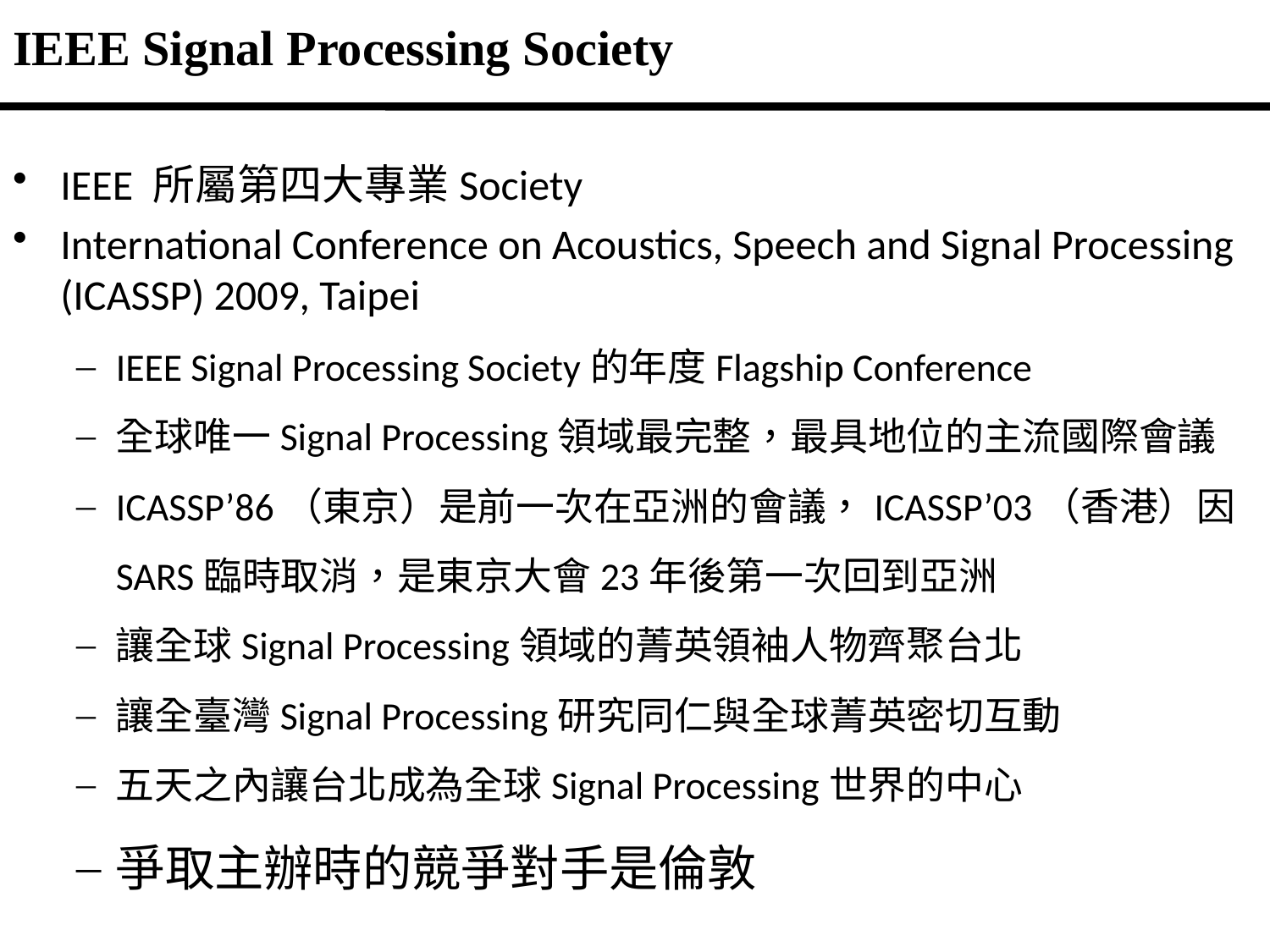

# IEEE Signal Processing Society
IEEE 所屬第四大專業Society
International Conference on Acoustics, Speech and Signal Processing (ICASSP) 2009, Taipei
IEEE Signal Processing Society的年度Flagship Conference
全球唯一Signal Processing領域最完整，最具地位的主流國際會議
ICASSP’86（東京）是前一次在亞洲的會議，ICASSP’03（香港）因SARS臨時取消，是東京大會23年後第一次回到亞洲
讓全球Signal Processing領域的菁英領袖人物齊聚台北
讓全臺灣Signal Processing研究同仁與全球菁英密切互動
五天之內讓台北成為全球Signal Processing世界的中心
爭取主辦時的競爭對手是倫敦